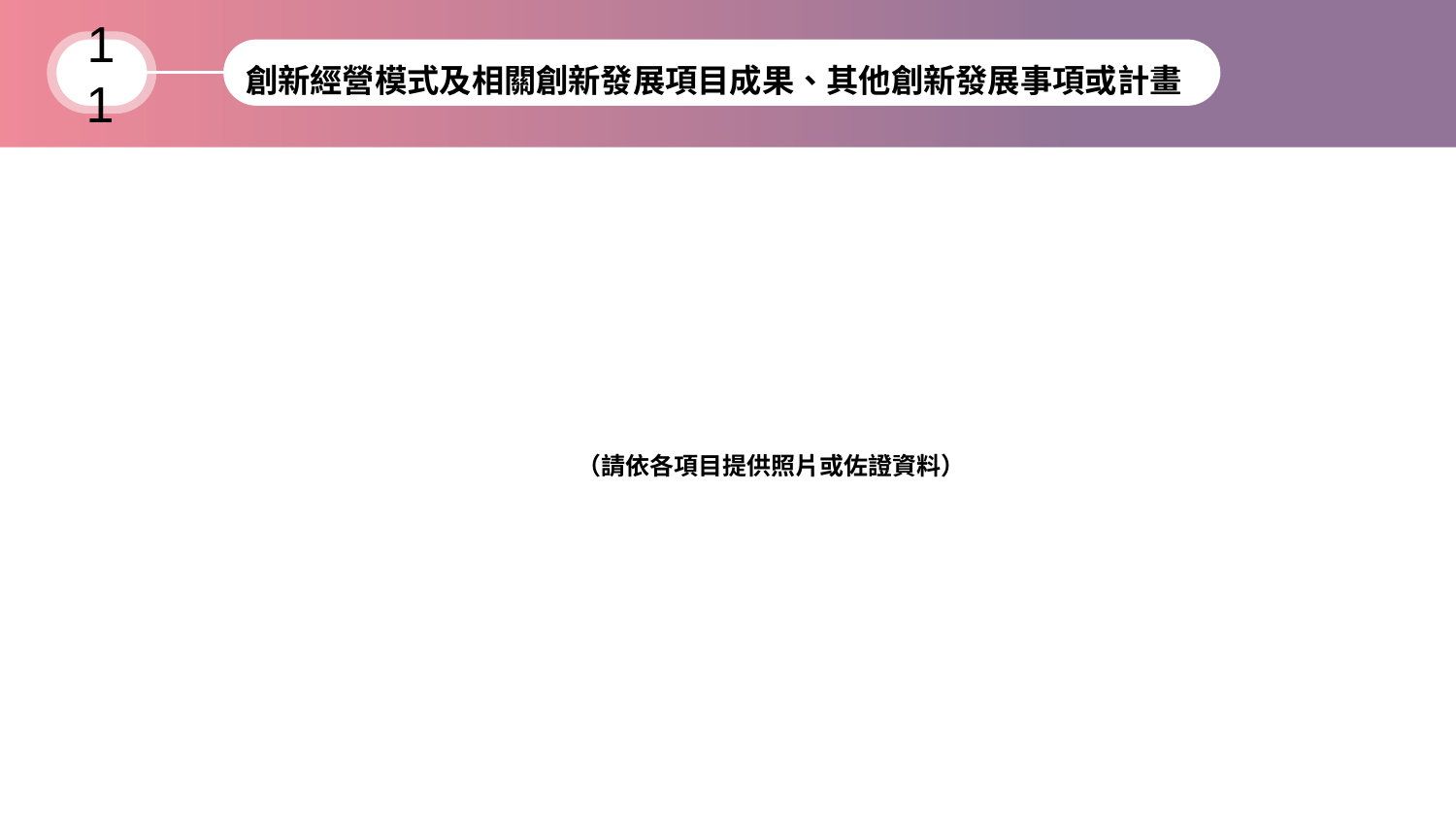

11
創新經營模式及相關創新發展項目成果、其他創新發展事項或計畫

（請依各項目提供照片或佐證資料）